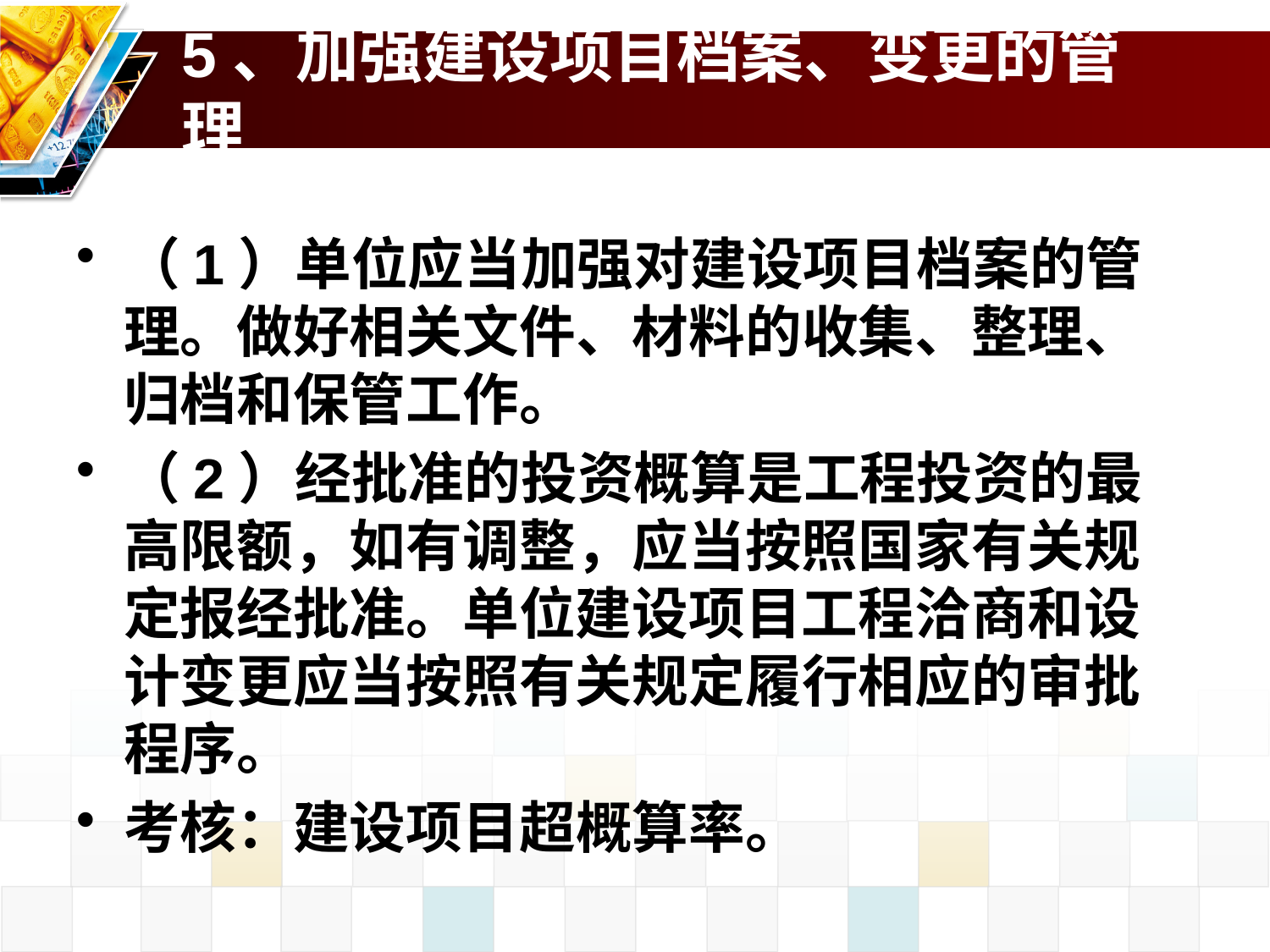

# 5、加强建设项目档案、变更的管理
（1）单位应当加强对建设项目档案的管理。做好相关文件、材料的收集、整理、归档和保管工作。
（2）经批准的投资概算是工程投资的最高限额，如有调整，应当按照国家有关规定报经批准。单位建设项目工程洽商和设计变更应当按照有关规定履行相应的审批程序。
考核：建设项目超概算率。